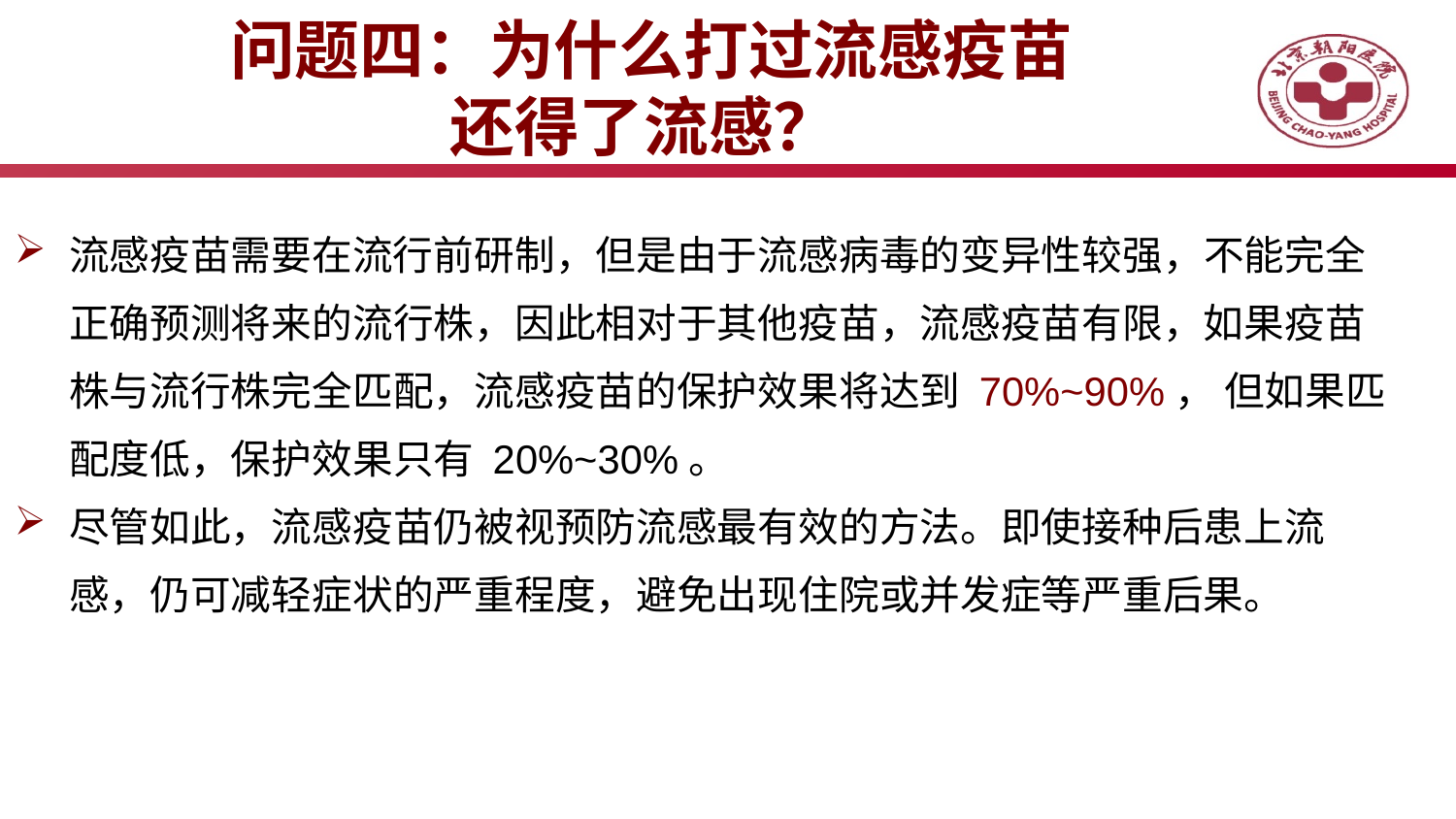

问题四：为什么打过流感疫苗
还得了流感？
流感疫苗需要在流行前研制，但是由于流感病毒的变异性较强，不能完全正确预测将来的流行株，因此相对于其他疫苗，流感疫苗有限，如果疫苗株与流行株完全匹配，流感疫苗的保护效果将达到 70%~90%， 但如果匹配度低，保护效果只有 20%~30%。
尽管如此，流感疫苗仍被视预防流感最有效的方法。即使接种后患上流感，仍可减轻症状的严重程度，避免出现住院或并发症等严重后果。